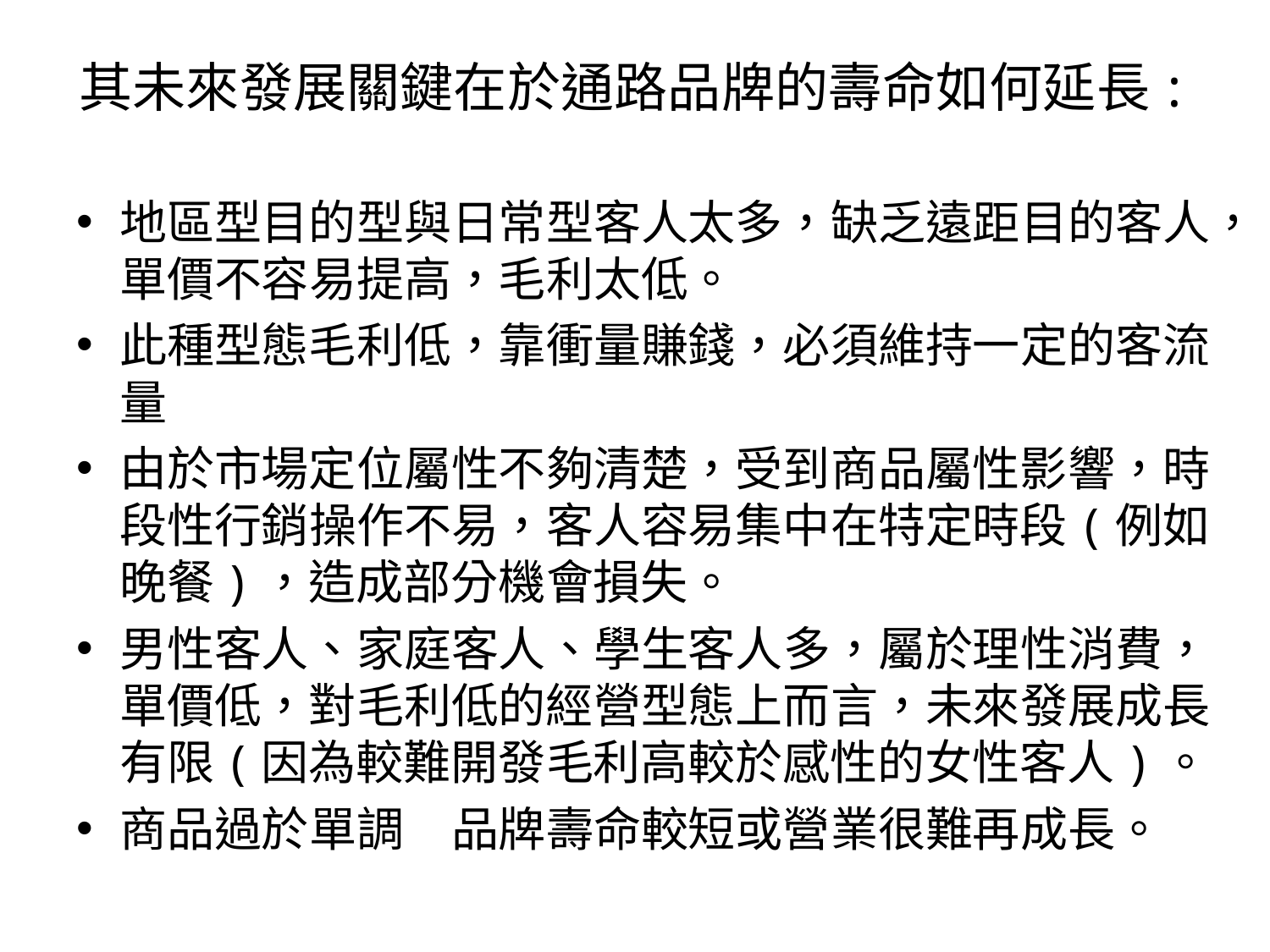

# 其未來發展關鍵在於通路品牌的壽命如何延長:
地區型目的型與日常型客人太多，缺乏遠距目的客人，單價不容易提高，毛利太低。
此種型態毛利低，靠衝量賺錢，必須維持一定的客流量
由於市場定位屬性不夠清楚，受到商品屬性影響，時段性行銷操作不易，客人容易集中在特定時段(例如晚餐)，造成部分機會損失。
男性客人、家庭客人、學生客人多，屬於理性消費，單價低，對毛利低的經營型態上而言，未來發展成長有限(因為較難開發毛利高較於感性的女性客人)。
商品過於單調　品牌壽命較短或營業很難再成長。